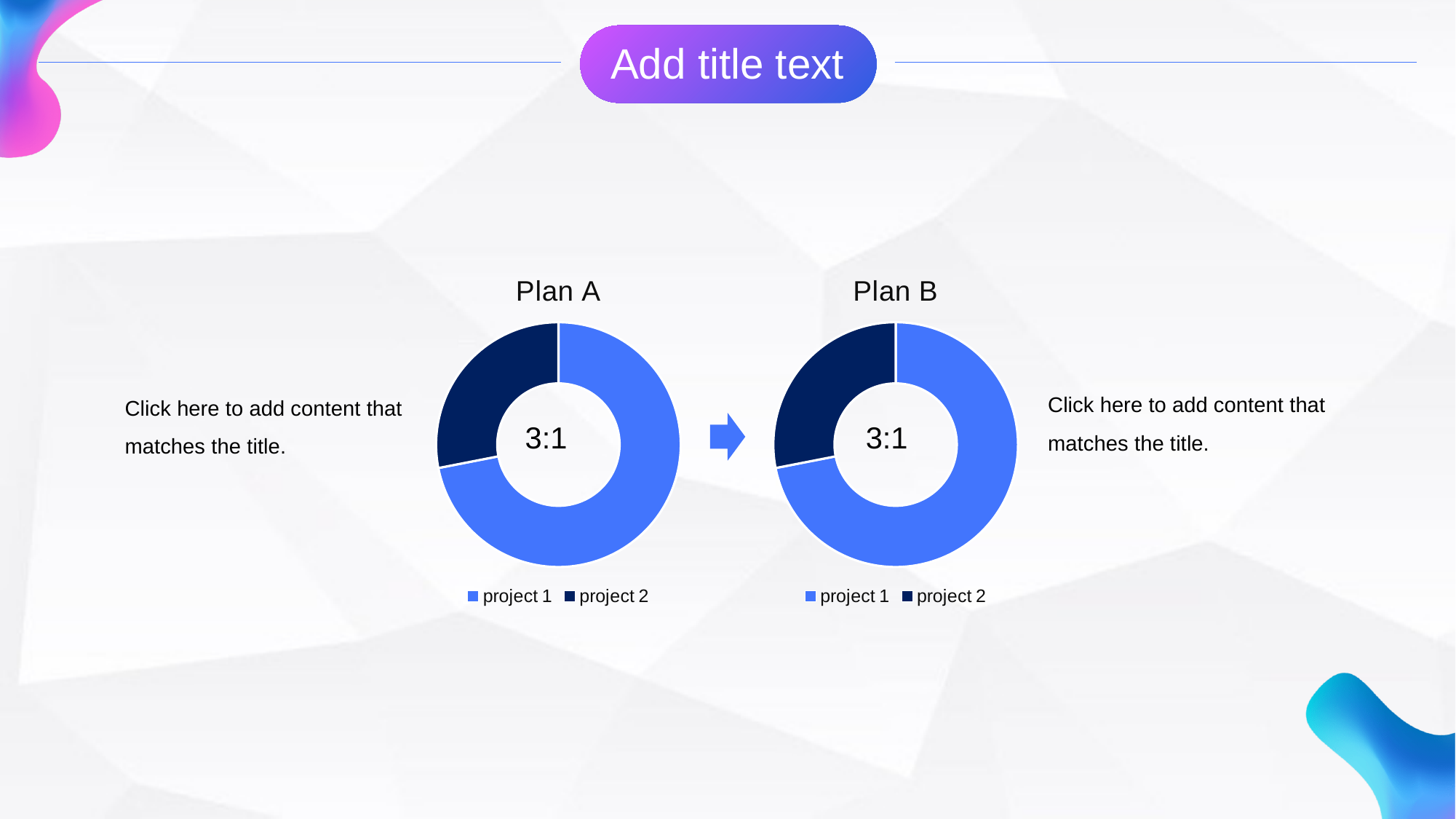

Add title text

### Chart: Plan A

| Category | A实验 |
|---|---|
| project 1 | 8.2 |
| project 2 | 3.2 |

### Chart: Plan B

| Category | B实验 |
|---|---|
| project 1 | 8.2 |
| project 2 | 3.2 |
Click here to add content that matches the title.
Click here to add content that matches the title.
3:1

3:1